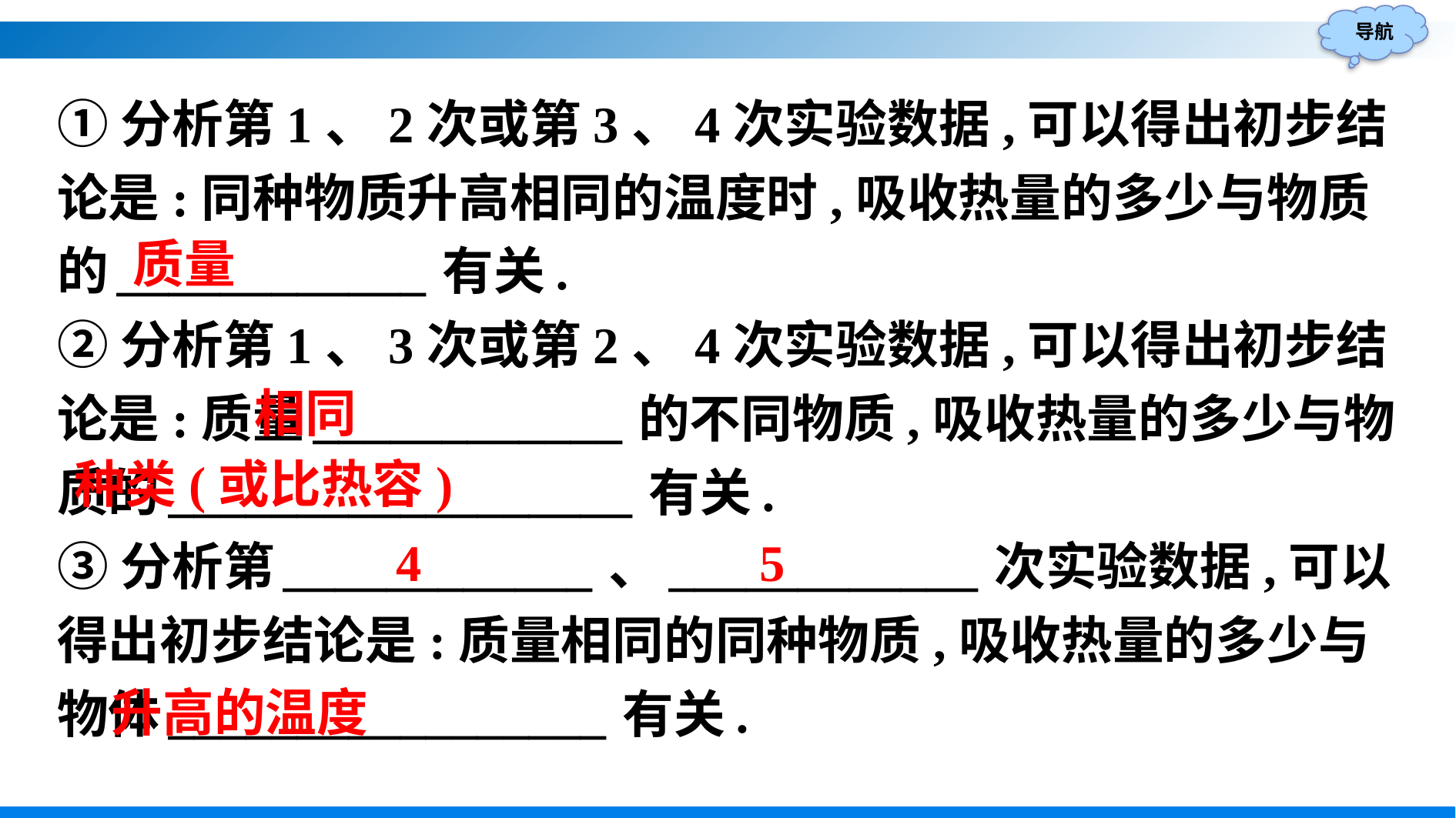

①分析第1、2次或第3、4次实验数据,可以得出初步结论是:同种物质升高相同的温度时,吸收热量的多少与物质的____________有关.
②分析第1、3次或第2、4次实验数据,可以得出初步结论是:质量____________的不同物质,吸收热量的多少与物质的__________________有关.
③分析第____________、____________次实验数据,可以得出初步结论是:质量相同的同种物质,吸收热量的多少与物体_________________有关.
质量
相同
种类(或比热容)
4
5
升高的温度